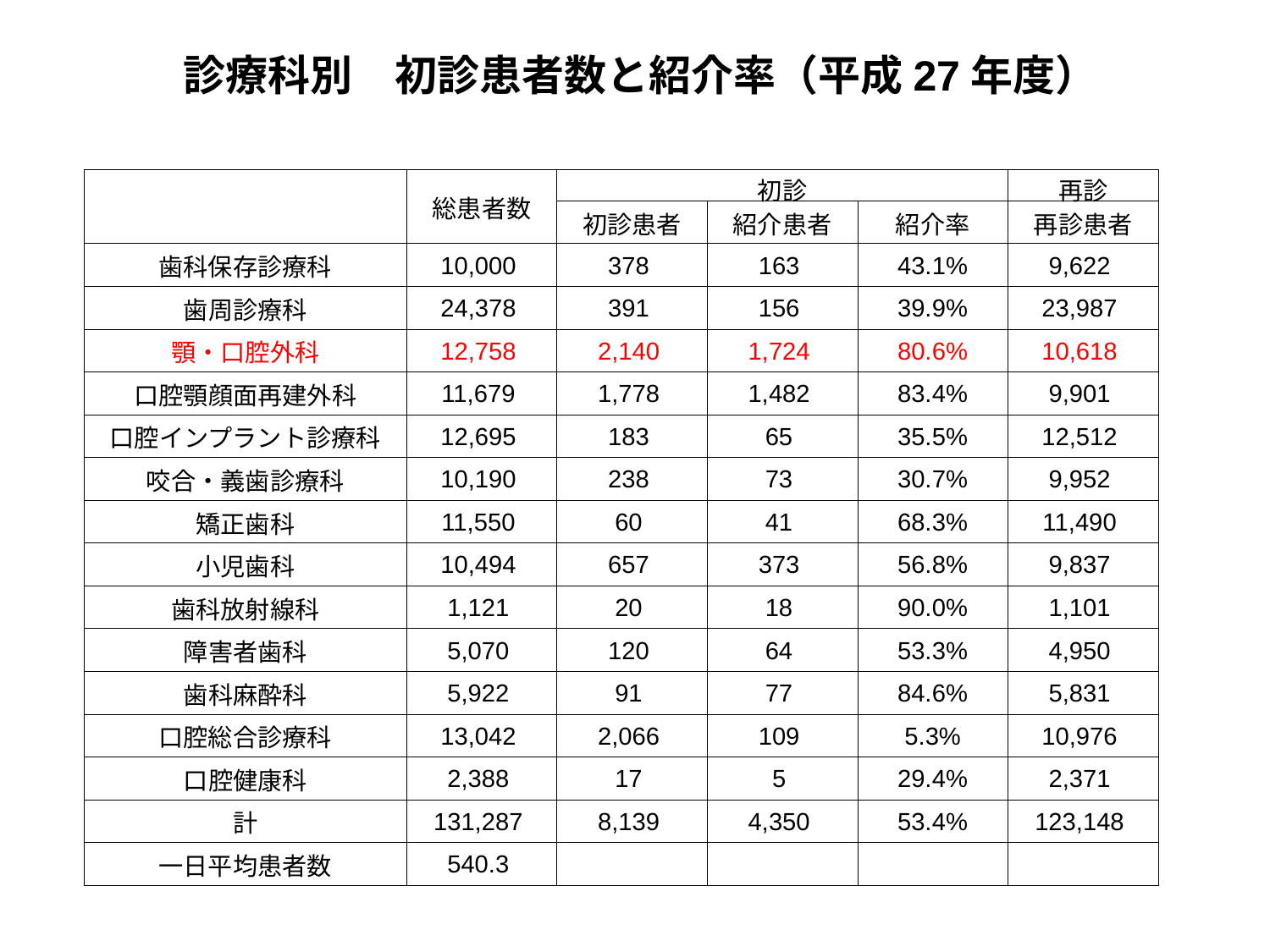

診療科別　初診患者数と紹介率（平成27年度）
|  | 総患者数 | 初診 |  |  | 再診 |
| --- | --- | --- | --- | --- | --- |
|  |  | 初診患者 | 紹介患者 | 紹介率 | 再診患者 |
| 歯科保存診療科 | 10,000 | 378 | 163 | 43.1% | 9,622 |
| 歯周診療科 | 24,378 | 391 | 156 | 39.9% | 23,987 |
| 顎・口腔外科 | 12,758 | 2,140 | 1,724 | 80.6% | 10,618 |
| 口腔顎顔面再建外科 | 11,679 | 1,778 | 1,482 | 83.4% | 9,901 |
| 口腔インプラント診療科 | 12,695 | 183 | 65 | 35.5% | 12,512 |
| 咬合・義歯診療科 | 10,190 | 238 | 73 | 30.7% | 9,952 |
| 矯正歯科 | 11,550 | 60 | 41 | 68.3% | 11,490 |
| 小児歯科 | 10,494 | 657 | 373 | 56.8% | 9,837 |
| 歯科放射線科 | 1,121 | 20 | 18 | 90.0% | 1,101 |
| 障害者歯科 | 5,070 | 120 | 64 | 53.3% | 4,950 |
| 歯科麻酔科 | 5,922 | 91 | 77 | 84.6% | 5,831 |
| 口腔総合診療科 | 13,042 | 2,066 | 109 | 5.3% | 10,976 |
| 口腔健康科 | 2,388 | 17 | 5 | 29.4% | 2,371 |
| 計 | 131,287 | 8,139 | 4,350 | 53.4% | 123,148 |
| 一日平均患者数 | 540.3 |  |  |  |  |